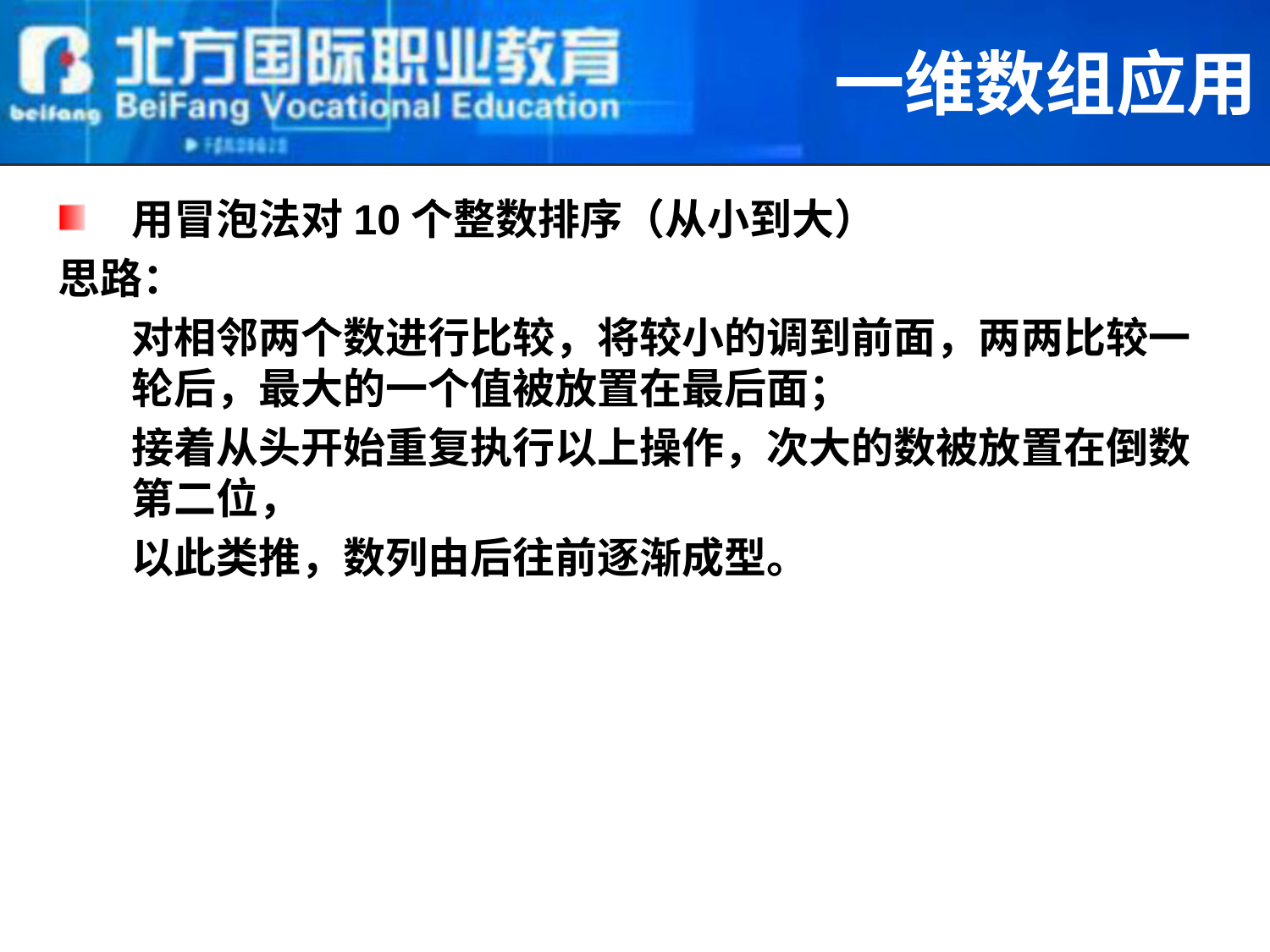

# 一维数组应用
用冒泡法对10个整数排序（从小到大）
思路：
	对相邻两个数进行比较，将较小的调到前面，两两比较一轮后，最大的一个值被放置在最后面；
	接着从头开始重复执行以上操作，次大的数被放置在倒数第二位，
	以此类推，数列由后往前逐渐成型。